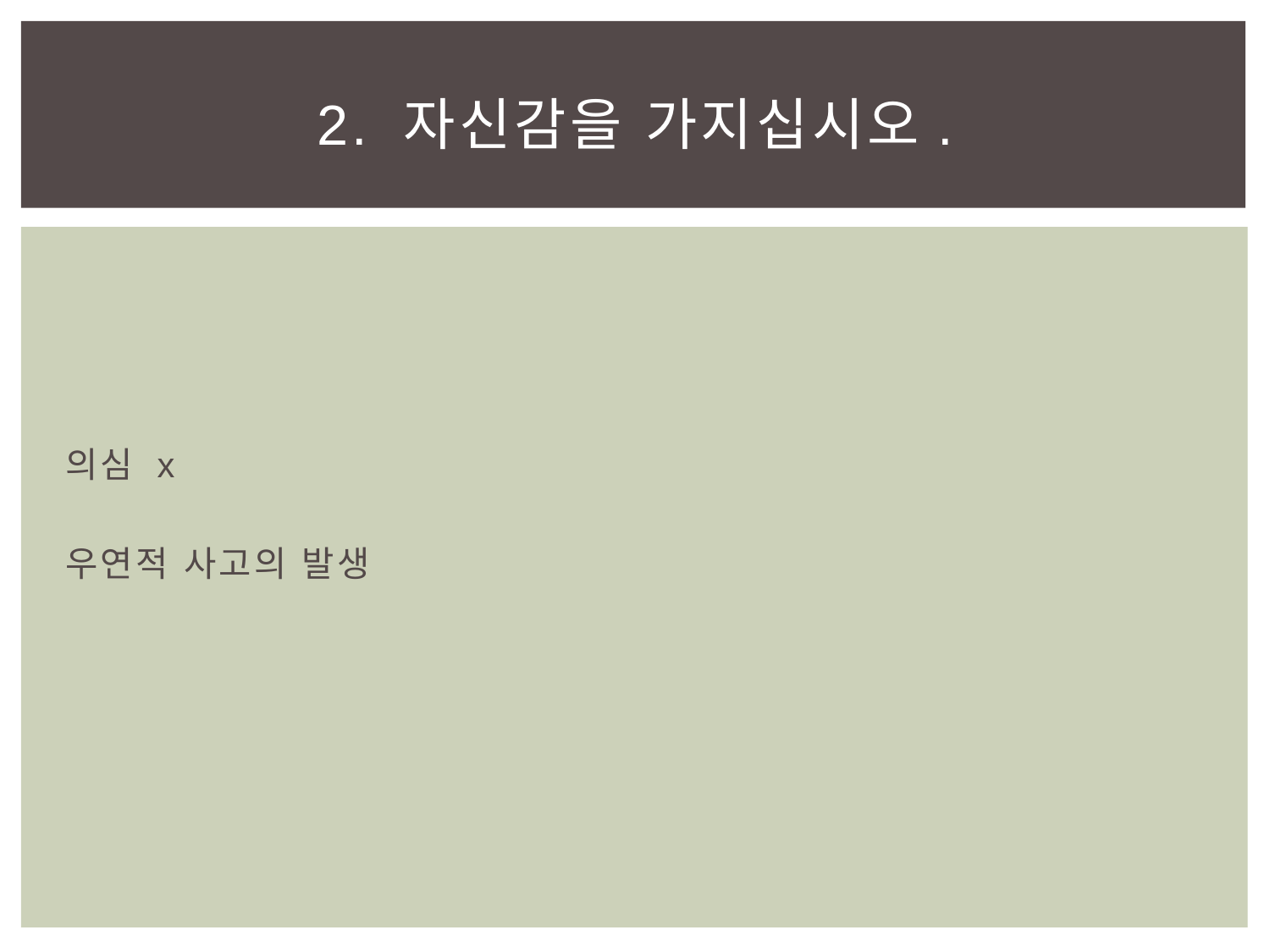

# 2. 자신감을 가지십시오.

의심 x

우연적 사고의 발생